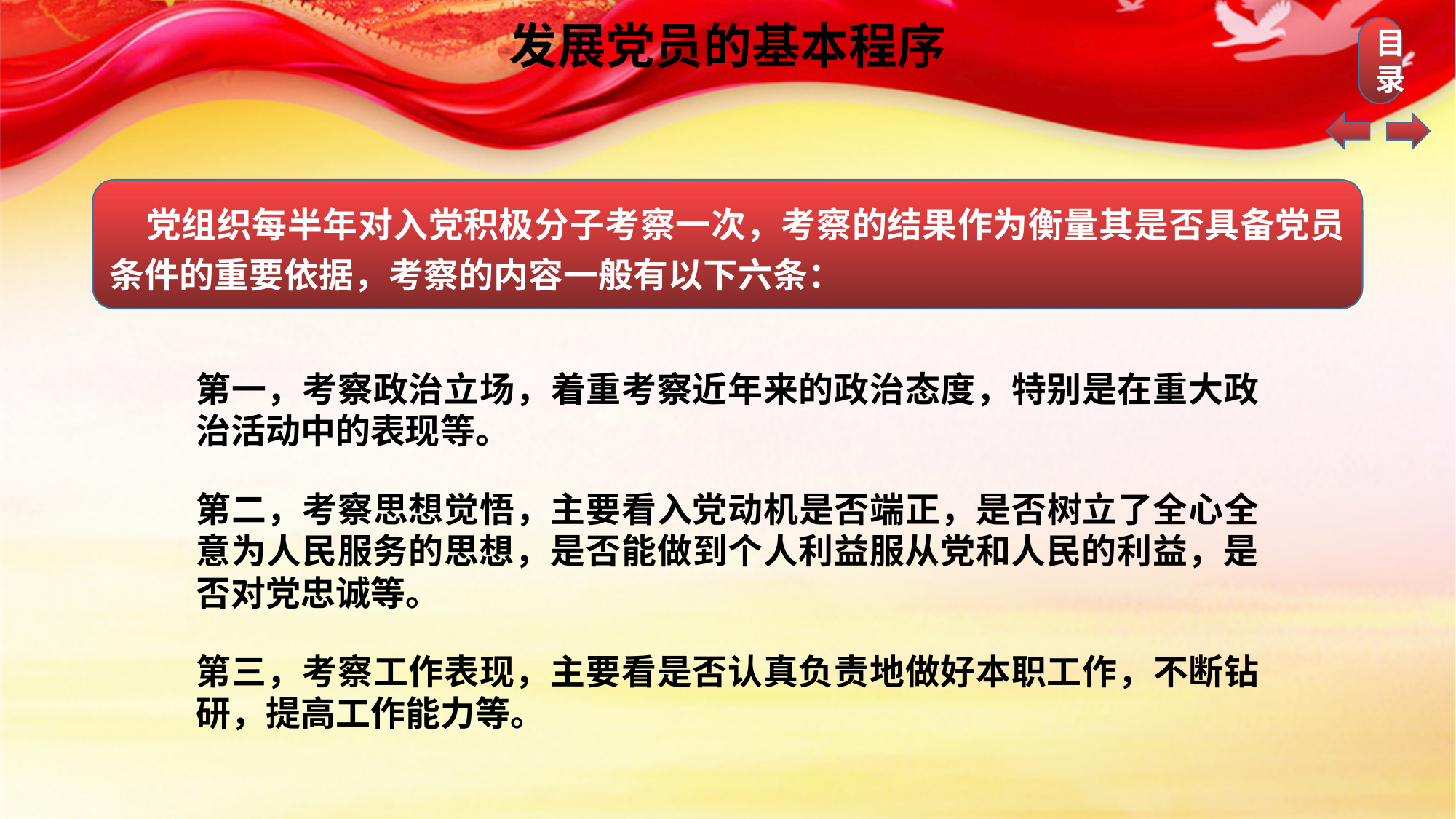

发展党员的基本程序
    党组织每半年对入党积极分子考察一次，考察的结果作为衡量其是否具备党员条件的重要依据，考察的内容一般有以下六条：
第一，考察政治立场，着重考察近年来的政治态度，特别是在重大政治活动中的表现等。
第二，考察思想觉悟，主要看入党动机是否端正，是否树立了全心全意为人民服务的思想，是否能做到个人利益服从党和人民的利益，是否对党忠诚等。
第三，考察工作表现，主要看是否认真负责地做好本职工作，不断钻研，提高工作能力等。